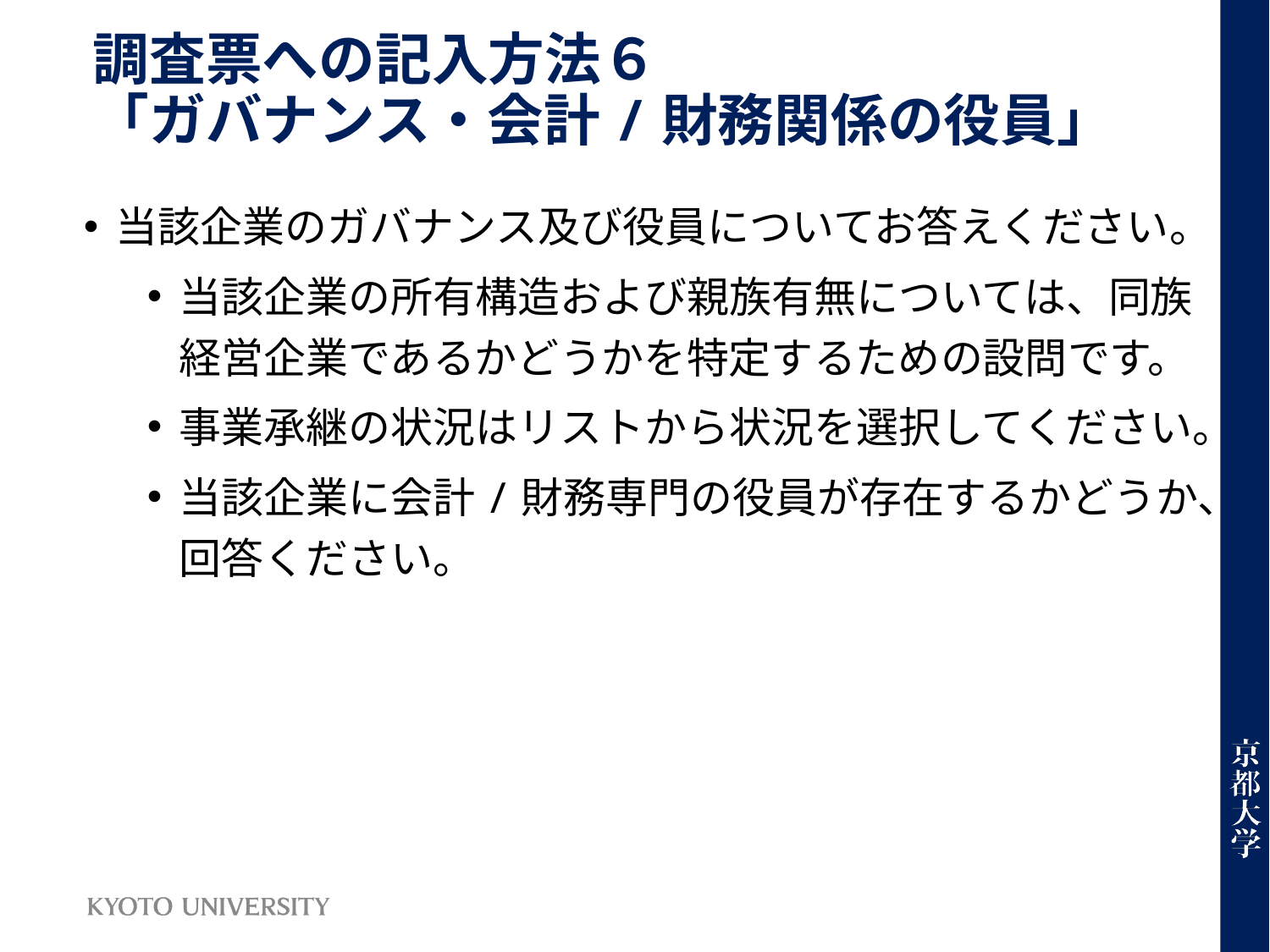

# 調査票への記入方法６ 「ガバナンス・会計/財務関係の役員」
当該企業のガバナンス及び役員についてお答えください。
当該企業の所有構造および親族有無については、同族経営企業であるかどうかを特定するための設問です。
事業承継の状況はリストから状況を選択してください。
当該企業に会計/財務専門の役員が存在するかどうか、回答ください。